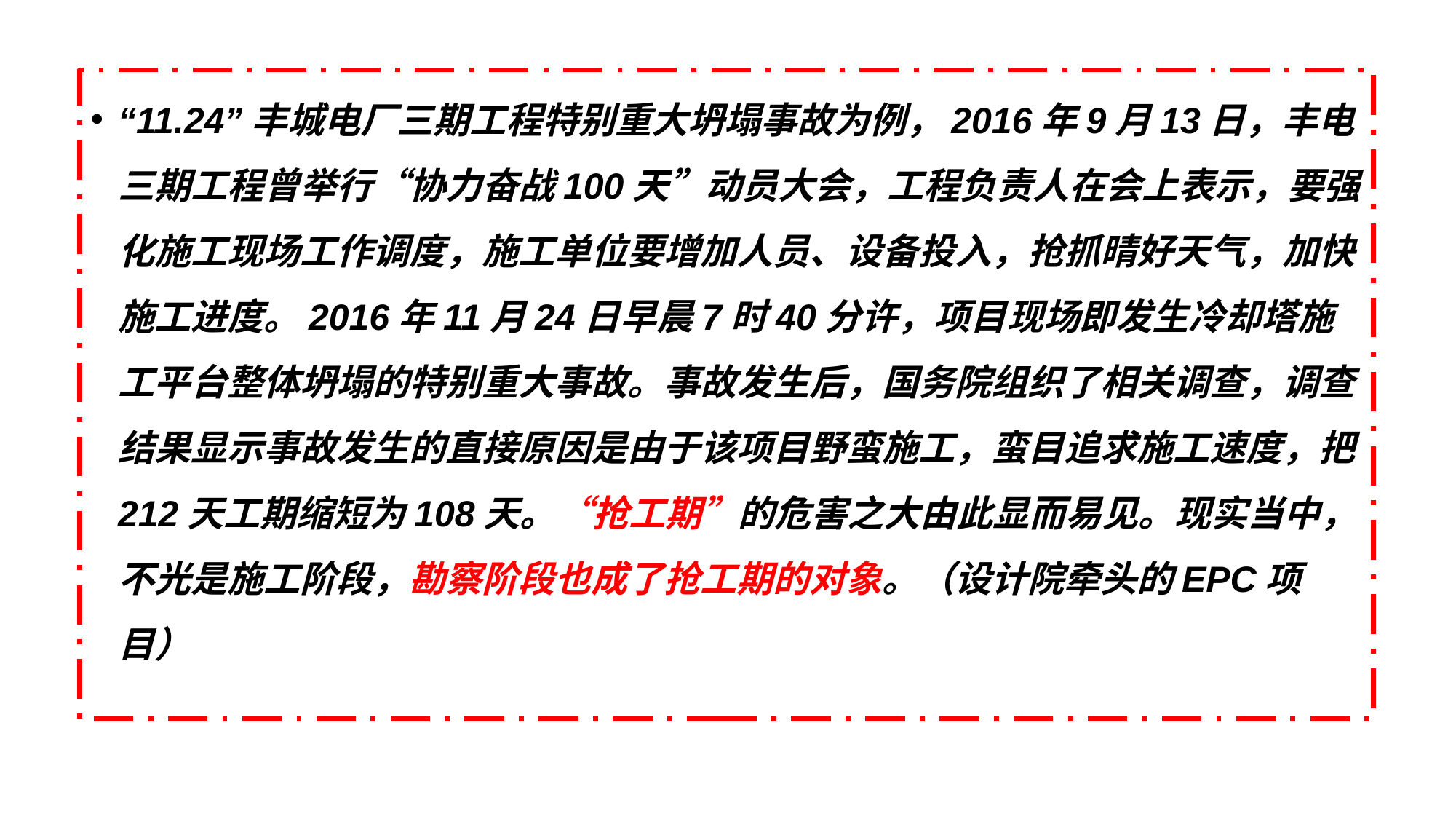

“11.24”丰城电厂三期工程特别重大坍塌事故为例，2016年9月13日，丰电三期工程曾举行“协力奋战100天”动员大会，工程负责人在会上表示，要强化施工现场工作调度，施工单位要增加人员、设备投入，抢抓晴好天气，加快施工进度。2016年11月24日早晨7时40分许，项目现场即发生冷却塔施工平台整体坍塌的特别重大事故。事故发生后，国务院组织了相关调查，调查结果显示事故发生的直接原因是由于该项目野蛮施工，蛮目追求施工速度，把212天工期缩短为108天。“抢工期”的危害之大由此显而易见。现实当中，不光是施工阶段，勘察阶段也成了抢工期的对象。（设计院牵头的EPC项目）